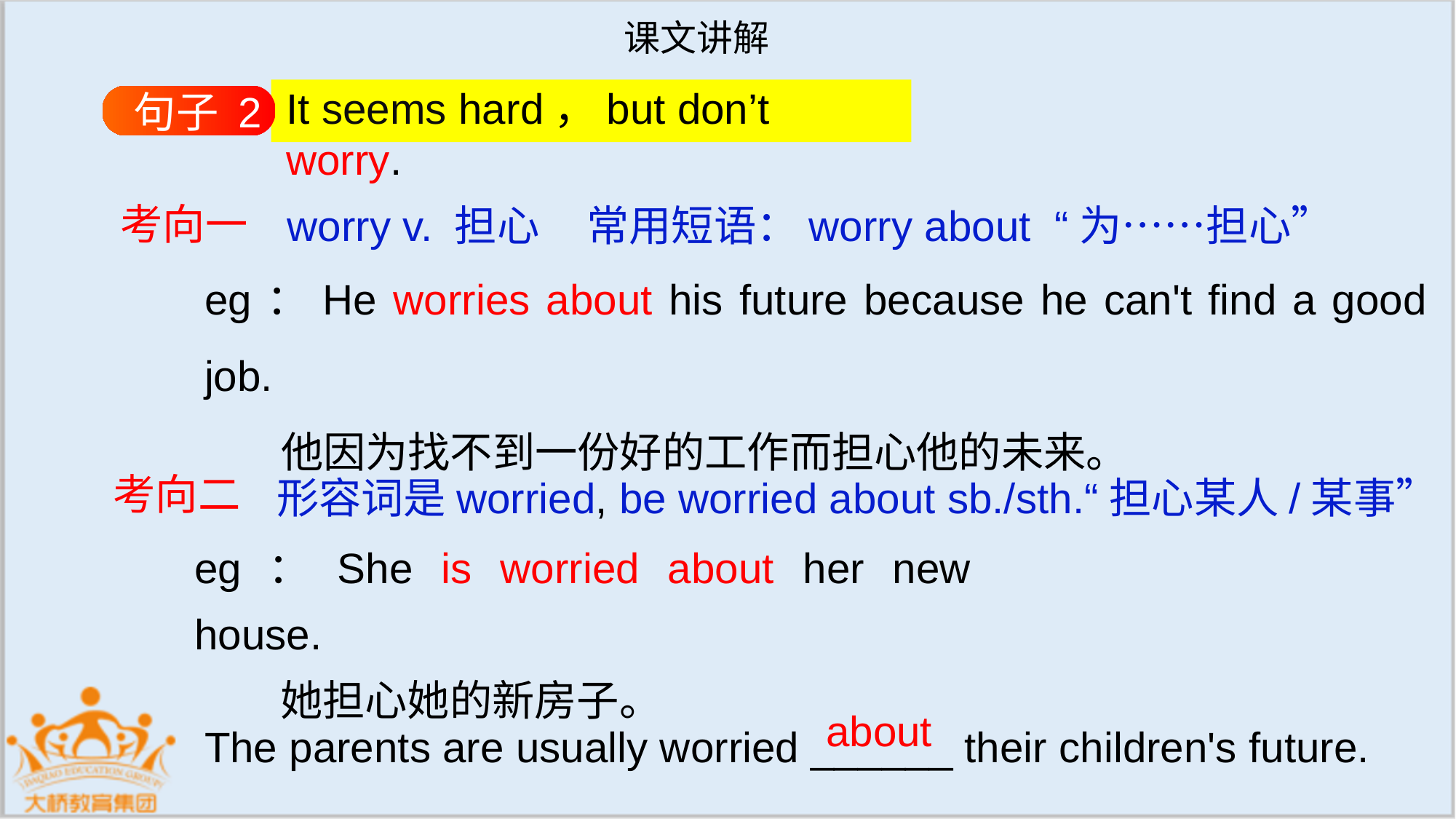

课文讲解
It seems hard，but don’t worry.

句子 2

       worry v. 担心     常用短语：worry about  “为……担心”
考向一
eg：He worries about his future because he can't find a good job.
       他因为找不到一份好的工作而担心他的未来。
形容词是worried, be worried about sb./sth.“担心某人/某事”
考向二
eg：She is worried about her new house.
        她担心她的新房子。
The parents are usually worried ______ their children's future.
about